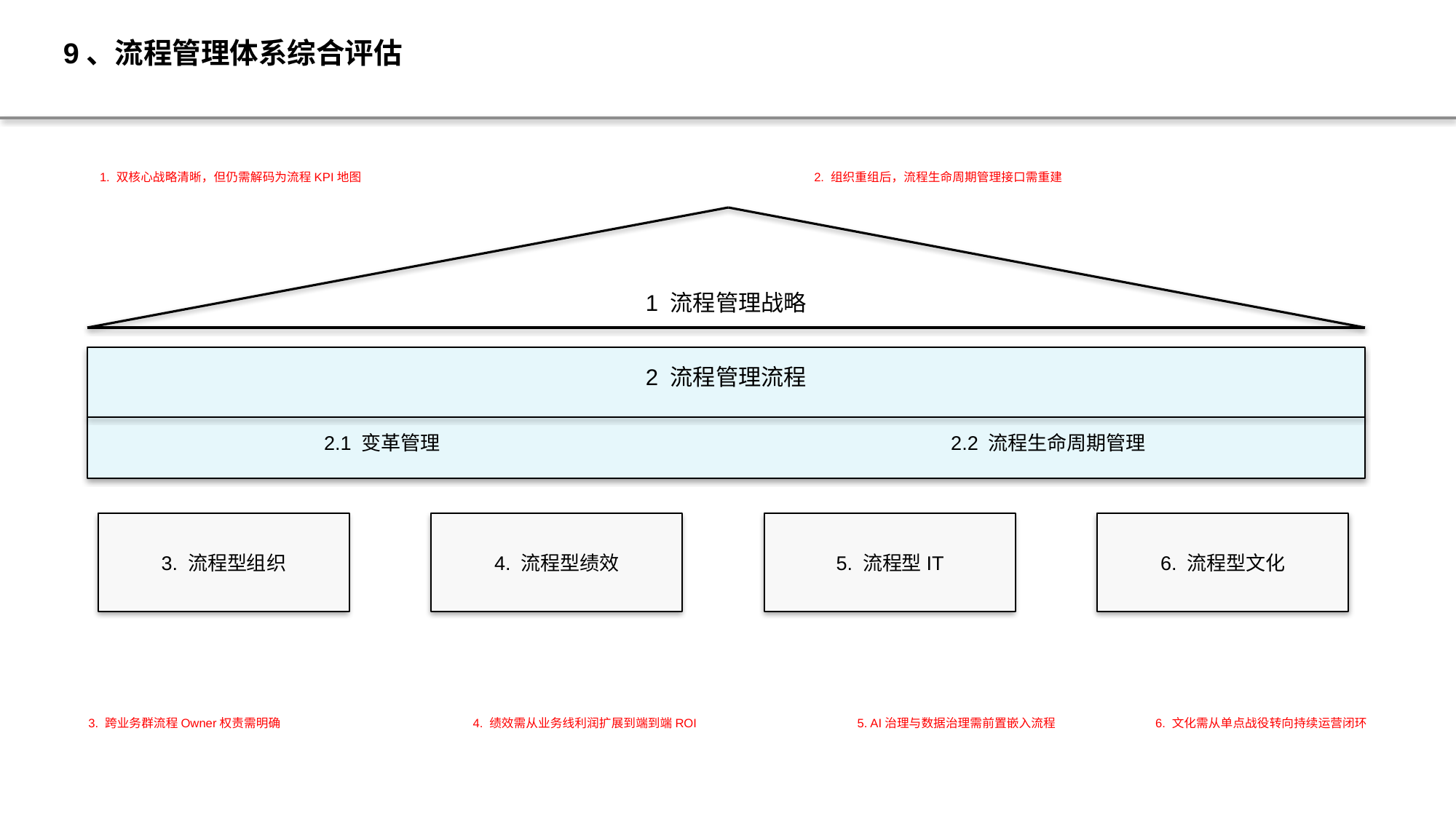

9、流程管理体系综合评估
1. 双核心战略清晰，但仍需解码为流程KPI地图
2. 组织重组后，流程生命周期管理接口需重建
1 流程管理战略

2 流程管理流程
2.1 变革管理
2.2 流程生命周期管理
3. 流程型组织
4. 流程型绩效
5. 流程型IT
6. 流程型文化
3. 跨业务群流程Owner权责需明确
4. 绩效需从业务线利润扩展到端到端ROI
5. AI治理与数据治理需前置嵌入流程
6. 文化需从单点战役转向持续运营闭环